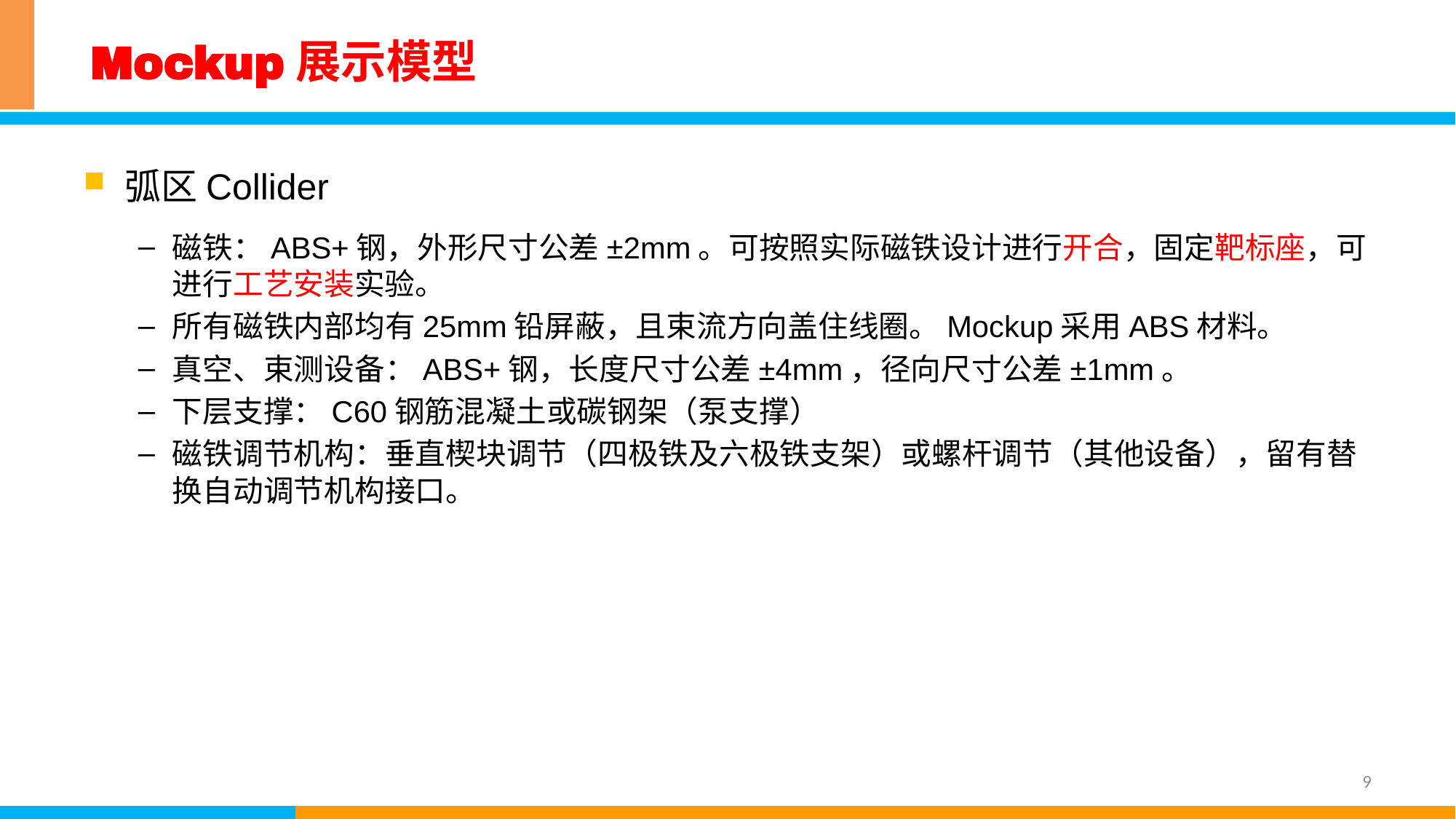

# Mockup展示模型
弧区Collider
磁铁：ABS+钢，外形尺寸公差±2mm。可按照实际磁铁设计进行开合，固定靶标座，可进行工艺安装实验。
所有磁铁内部均有25mm铅屏蔽，且束流方向盖住线圈。Mockup采用ABS材料。
真空、束测设备：ABS+钢，长度尺寸公差±4mm，径向尺寸公差±1mm。
下层支撑：C60钢筋混凝土或碳钢架（泵支撑）
磁铁调节机构：垂直楔块调节（四极铁及六极铁支架）或螺杆调节（其他设备），留有替换自动调节机构接口。
9